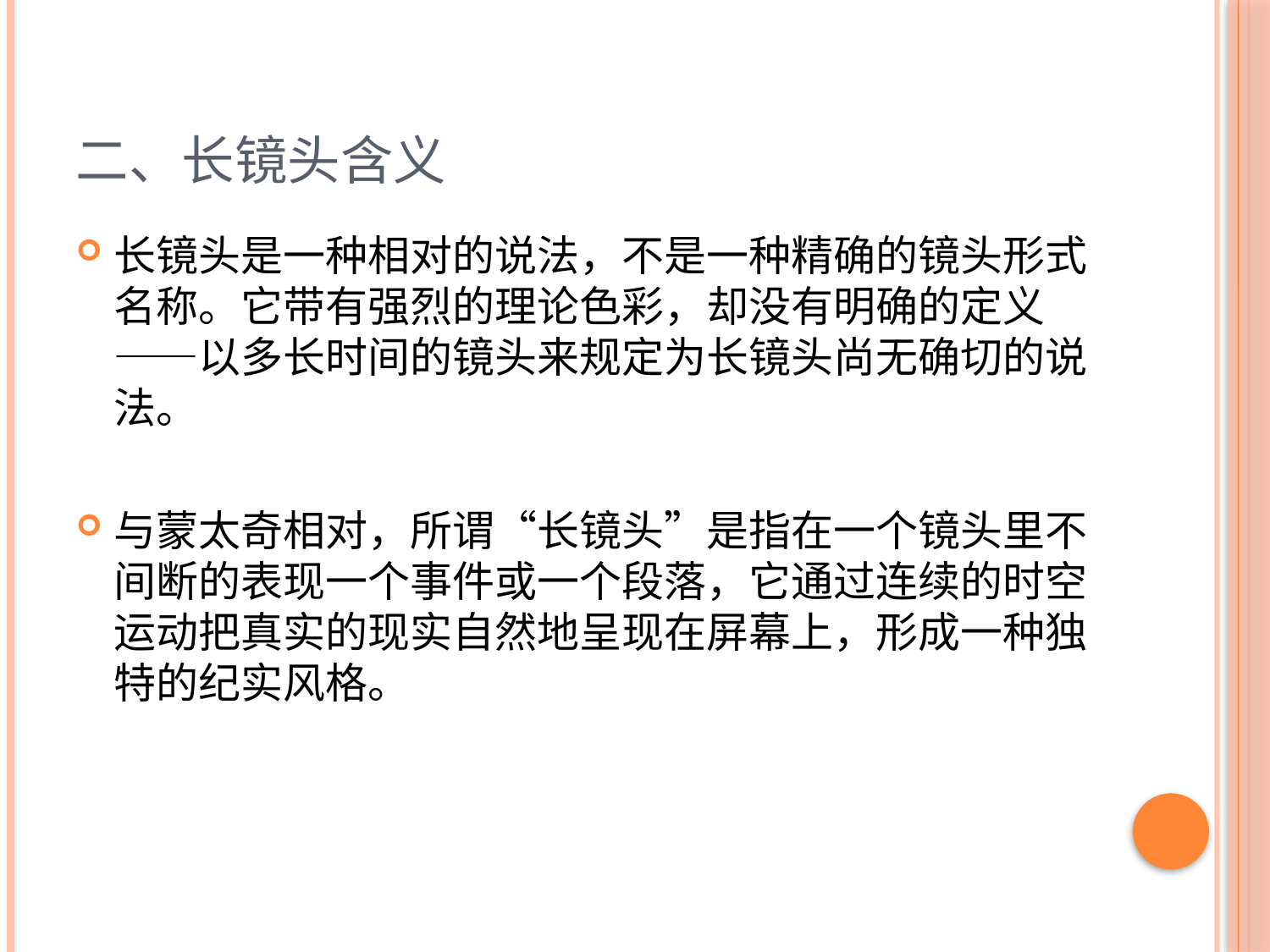

# 二、长镜头含义
长镜头是一种相对的说法，不是一种精确的镜头形式名称。它带有强烈的理论色彩，却没有明确的定义——以多长时间的镜头来规定为长镜头尚无确切的说法。

与蒙太奇相对，所谓“长镜头”是指在一个镜头里不间断的表现一个事件或一个段落，它通过连续的时空运动把真实的现实自然地呈现在屏幕上，形成一种独特的纪实风格。